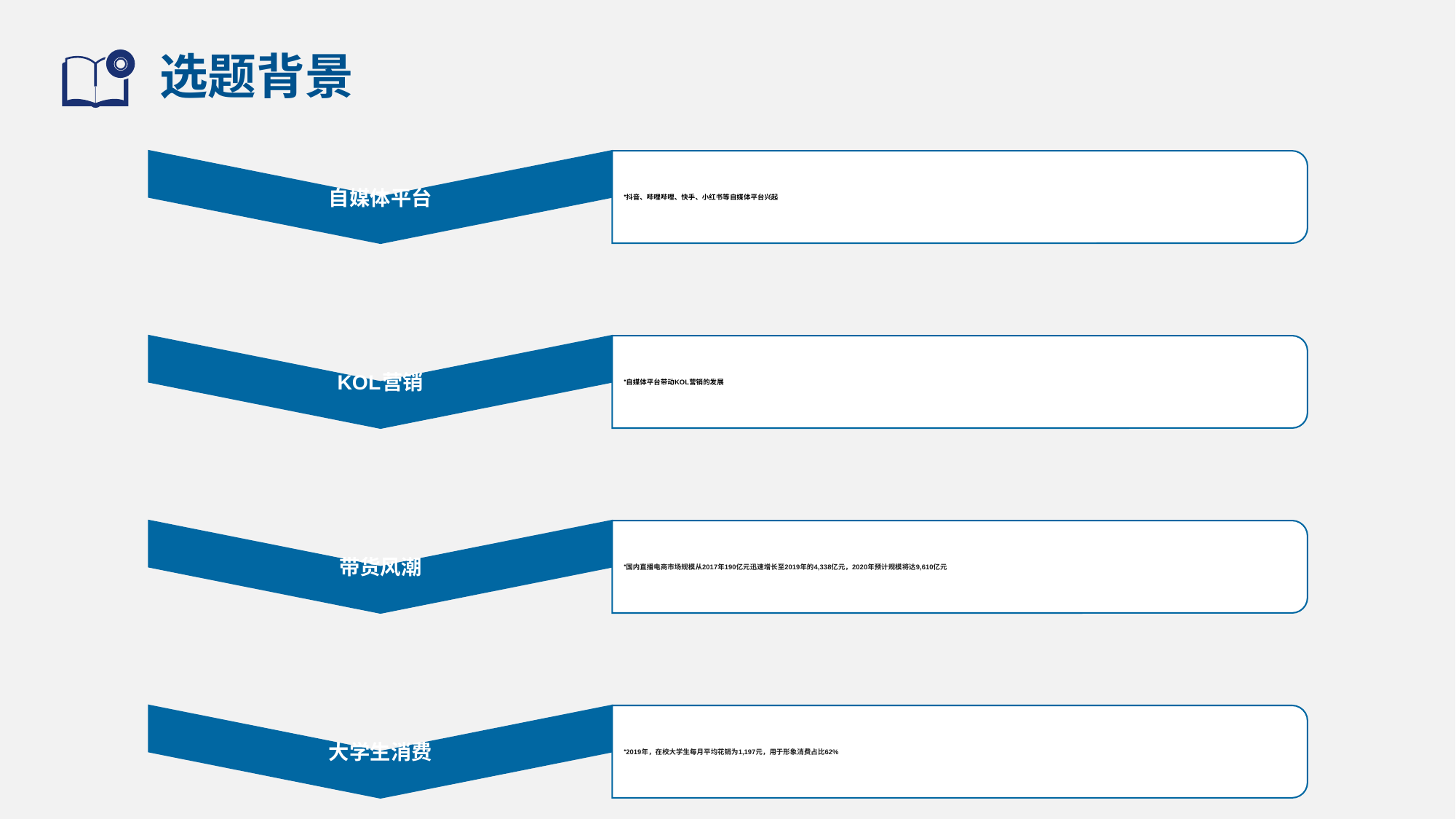

# 选题背景
自媒体平台
抖音、哔哩哔哩、快手、小红书等自媒体平台兴起
KOL营销
自媒体平台带动KOL营销的发展
带货风潮
国内直播电商市场规模从2017年190亿元迅速增长至2019年的4,338亿元，2020年预计规模将达9,610亿元
大学生消费
2019年，在校大学生每月平均花销为1,197元，用于形象消费占比62%